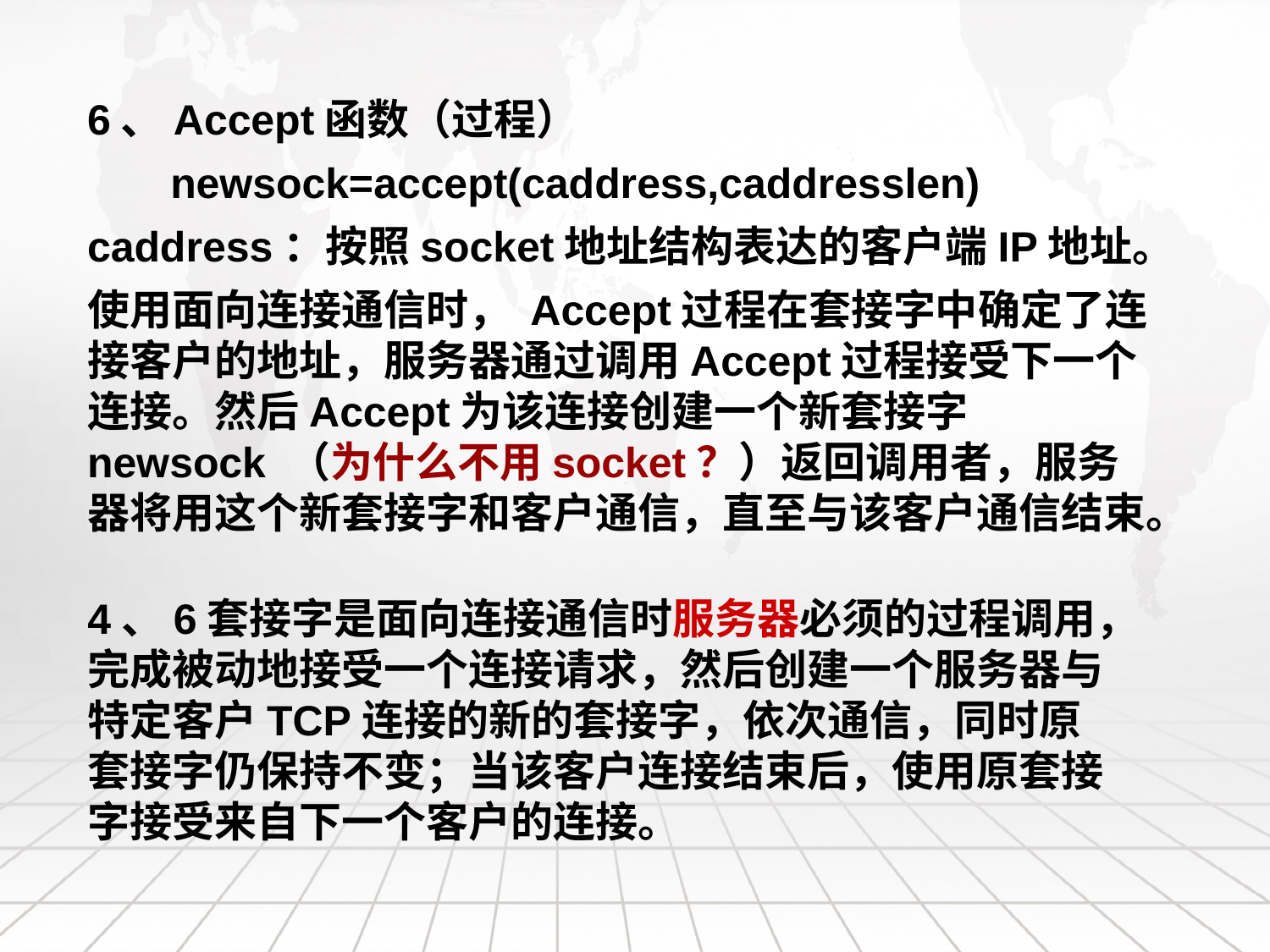

6、Accept函数（过程）
       newsock=accept(caddress,caddresslen)
caddress：按照socket地址结构表达的客户端IP地址。
使用面向连接通信时， Accept过程在套接字中确定了连接客户的地址，服务器通过调用Accept过程接受下一个连接。然后Accept为该连接创建一个新套接字newsock （为什么不用socket？）返回调用者，服务器将用这个新套接字和客户通信，直至与该客户通信结束。
4、6套接字是面向连接通信时服务器必须的过程调用，完成被动地接受一个连接请求，然后创建一个服务器与特定客户TCP连接的新的套接字，依次通信，同时原套接字仍保持不变；当该客户连接结束后，使用原套接字接受来自下一个客户的连接。